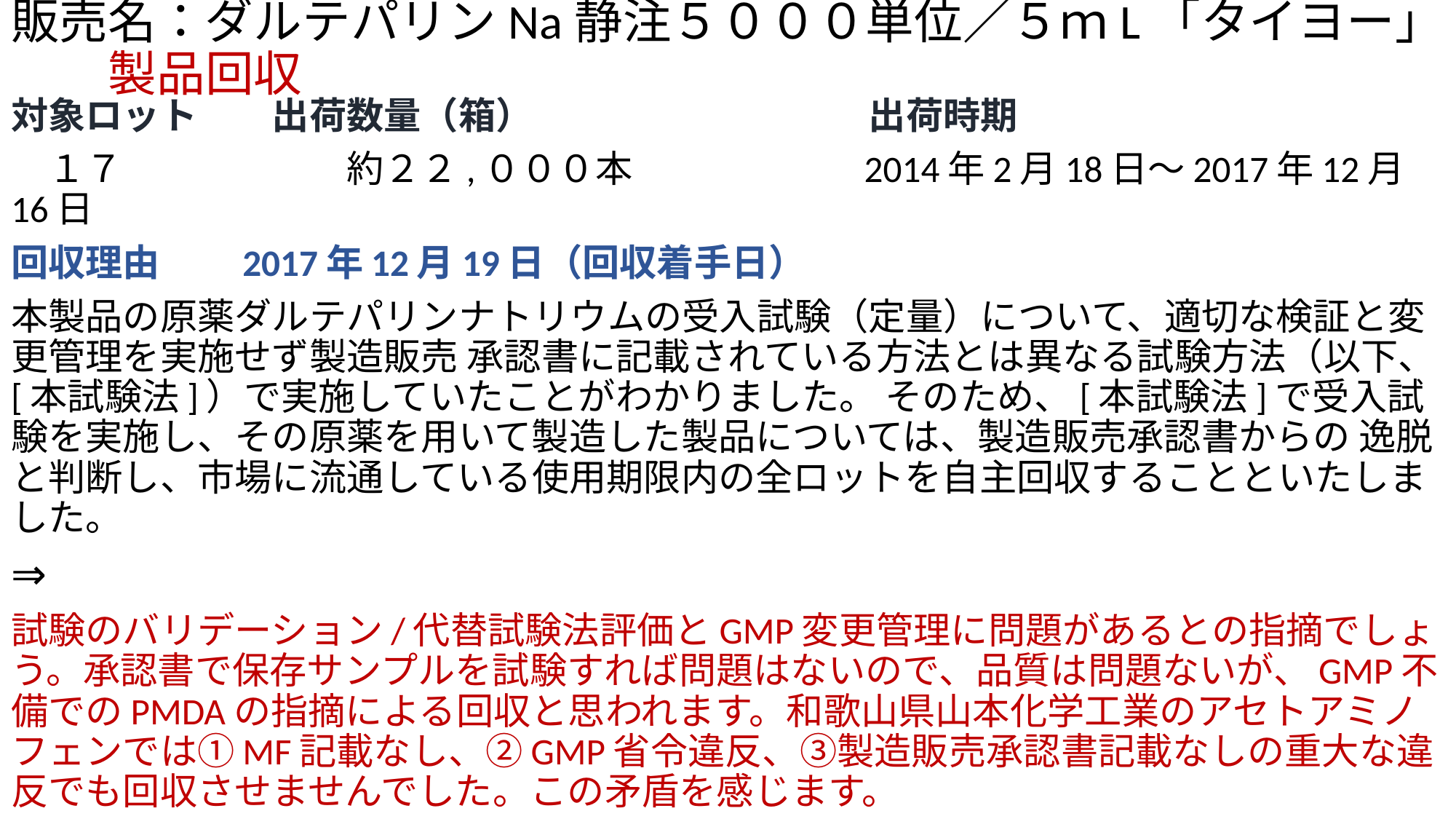

# 販売名：ダルテパリンNa静注５０００単位／５ｍL「タイヨー」　　製品回収
対象ロット　　出荷数量（箱）　　　　　　　　　出荷時期
　１７　　　　　　約２２,０００本　　　　　　2014年2月18日～2017年12月16日
回収理由　　2017年12月19日（回収着手日）
本製品の原薬ダルテパリンナトリウムの受入試験（定量）について、適切な検証と変更管理を実施せず製造販売 承認書に記載されている方法とは異なる試験方法（以下、[本試験法]）で実施していたことがわかりました。 そのため、[本試験法]で受入試験を実施し、その原薬を用いて製造した製品については、製造販売承認書からの 逸脱と判断し、市場に流通している使用期限内の全ロットを自主回収することといたしました。
⇒
試験のバリデーション/代替試験法評価とGMP変更管理に問題があるとの指摘でしょう。承認書で保存サンプルを試験すれば問題はないので、品質は問題ないが、GMP不備でのPMDAの指摘による回収と思われます。和歌山県山本化学工業のアセトアミノフェンでは①MF記載なし、②GMP省令違反、③製造販売承認書記載なしの重大な違反でも回収させませんでした。この矛盾を感じます。